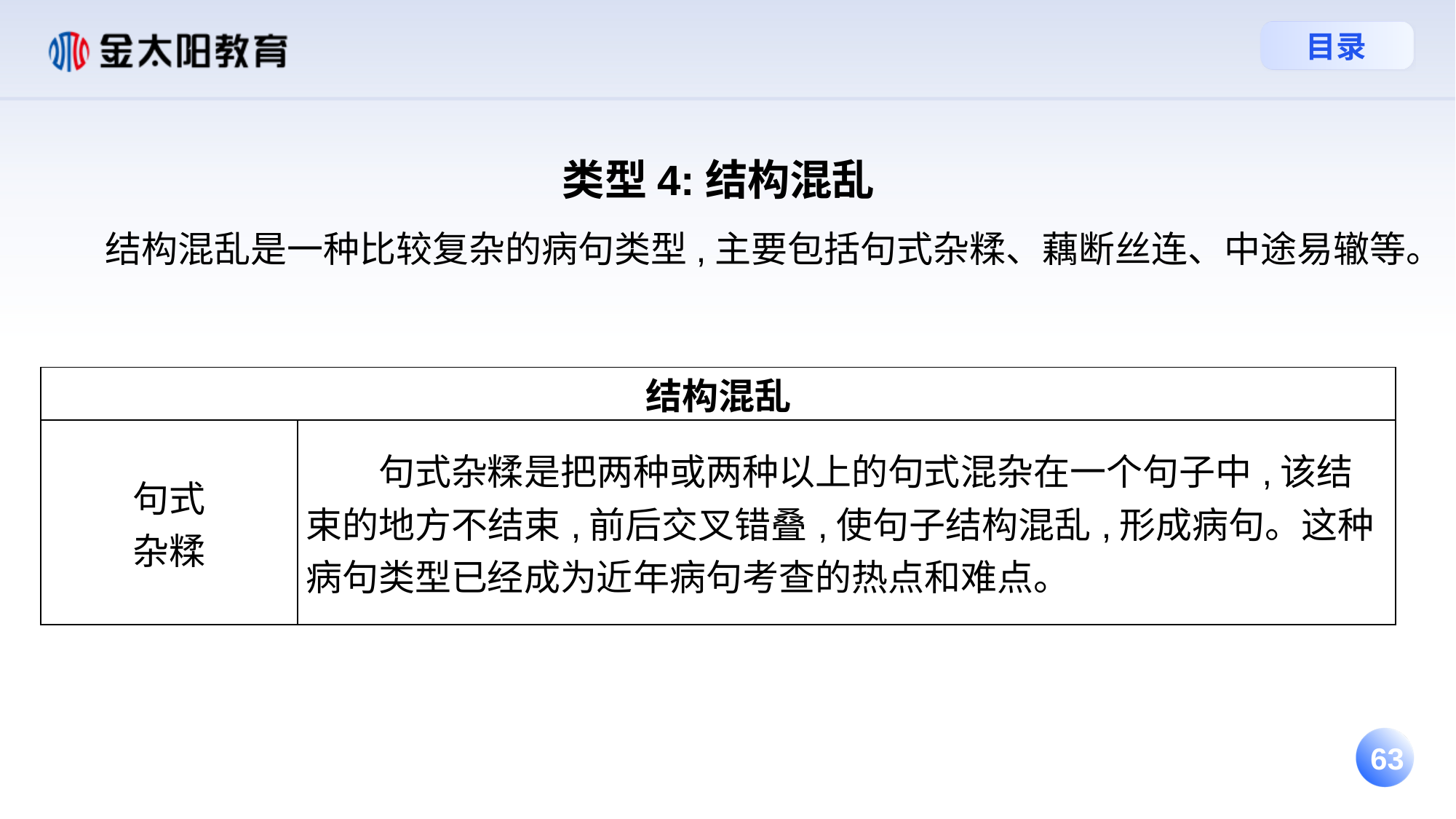

类型4:结构混乱
        结构混乱是一种比较复杂的病句类型,主要包括句式杂糅、藕断丝连、中途易辙等。
| 结构混乱 |  |
| --- | --- |
| 句式 杂糅 | 句式杂糅是把两种或两种以上的句式混杂在一个句子中,该结束的地方不结束,前后交叉错叠,使句子结构混乱,形成病句。这种病句类型已经成为近年病句考查的热点和难点。 |